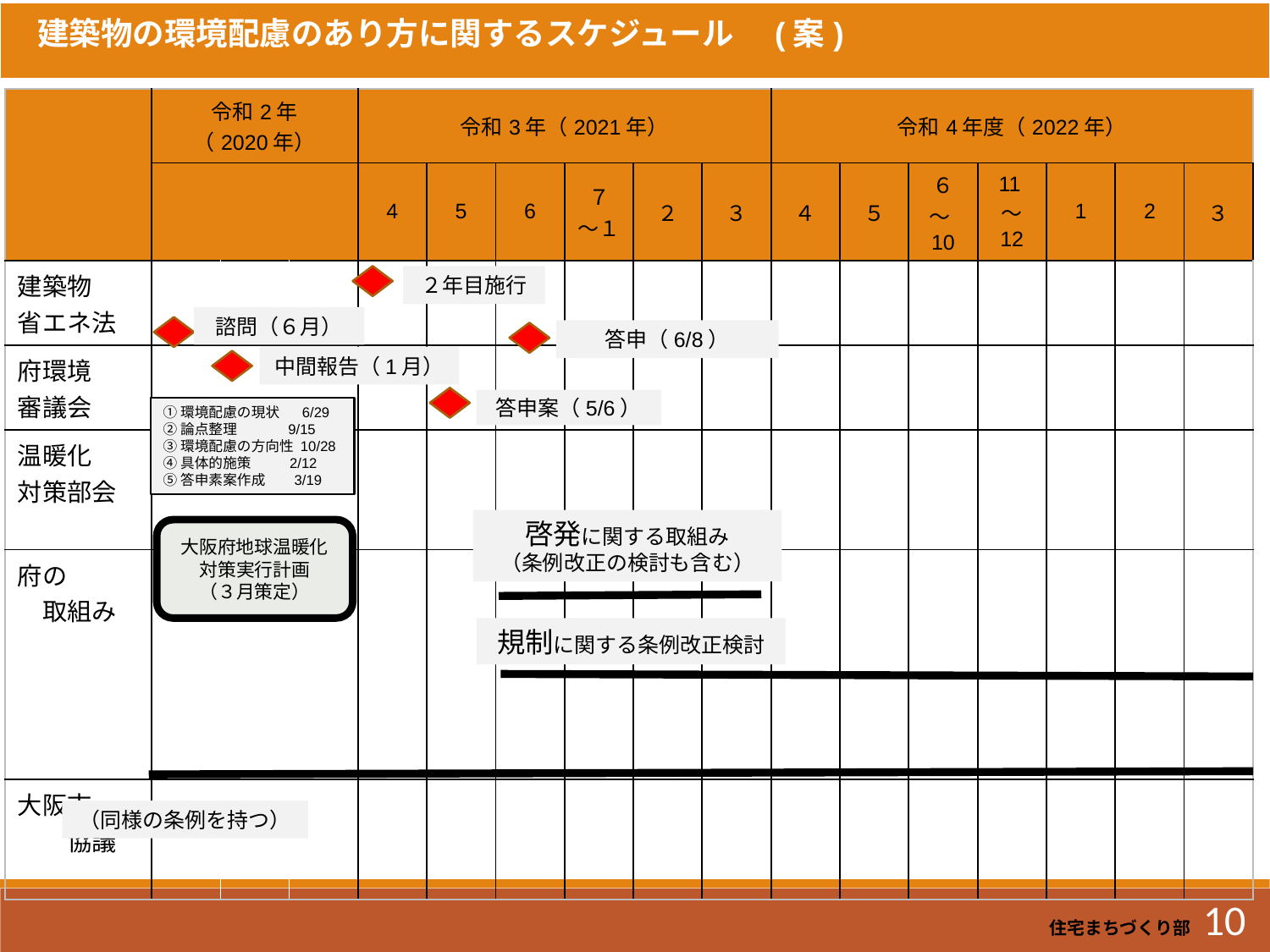

| 建築物の環境配慮のあり方に関するスケジュール　(案) |
| --- |
|  | 令和2年 （2020年） |  |  | 令和3年（2021年） |  |  |  |  |  | 令和4年度（2022年） |  |  |  |  |  |  |
| --- | --- | --- | --- | --- | --- | --- | --- | --- | --- | --- | --- | --- | --- | --- | --- | --- |
|  |  |  |  | 4 | 5 | 6 | ７ ～１ | ２ | ３ | ４ | ５ | ６ ～10 | 11～ 12 | 1 | 2 | ３ |
| 建築物 省エネ法 |  |  |  |  |  |  |  |  |  |  |  |  |  |  |  |  |
| 府環境 審議会 |  |  |  |  |  |  |  |  |  |  |  |  |  |  |  |  |
| 温暖化 対策部会 |  |  |  |  |  |  |  |  |  |  |  |  |  |  |  |  |
| 府の 　取組み |  |  |  |  |  |  |  |  |  |  |  |  |  |  |  |  |
| 大阪市 　　協議 |  |  |  |  |  |  |  |  |  |  |  |  |  |  |  |  |

２年目施行
諮問（６月）

答申（6/8）

中間報告（1月）

答申案（5/6）
①環境配慮の現状      6/29
②論点整理               9/15
③環境配慮の方向性 10/28
④具体的施策           2/12
⑤答申素案作成        3/19
啓発に関する取組み
（条例改正の検討も含む）
大阪府地球温暖化
対策実行計画
（３月策定）
規制に関する条例改正検討
（同様の条例を持つ）
10
住宅まちづくり部